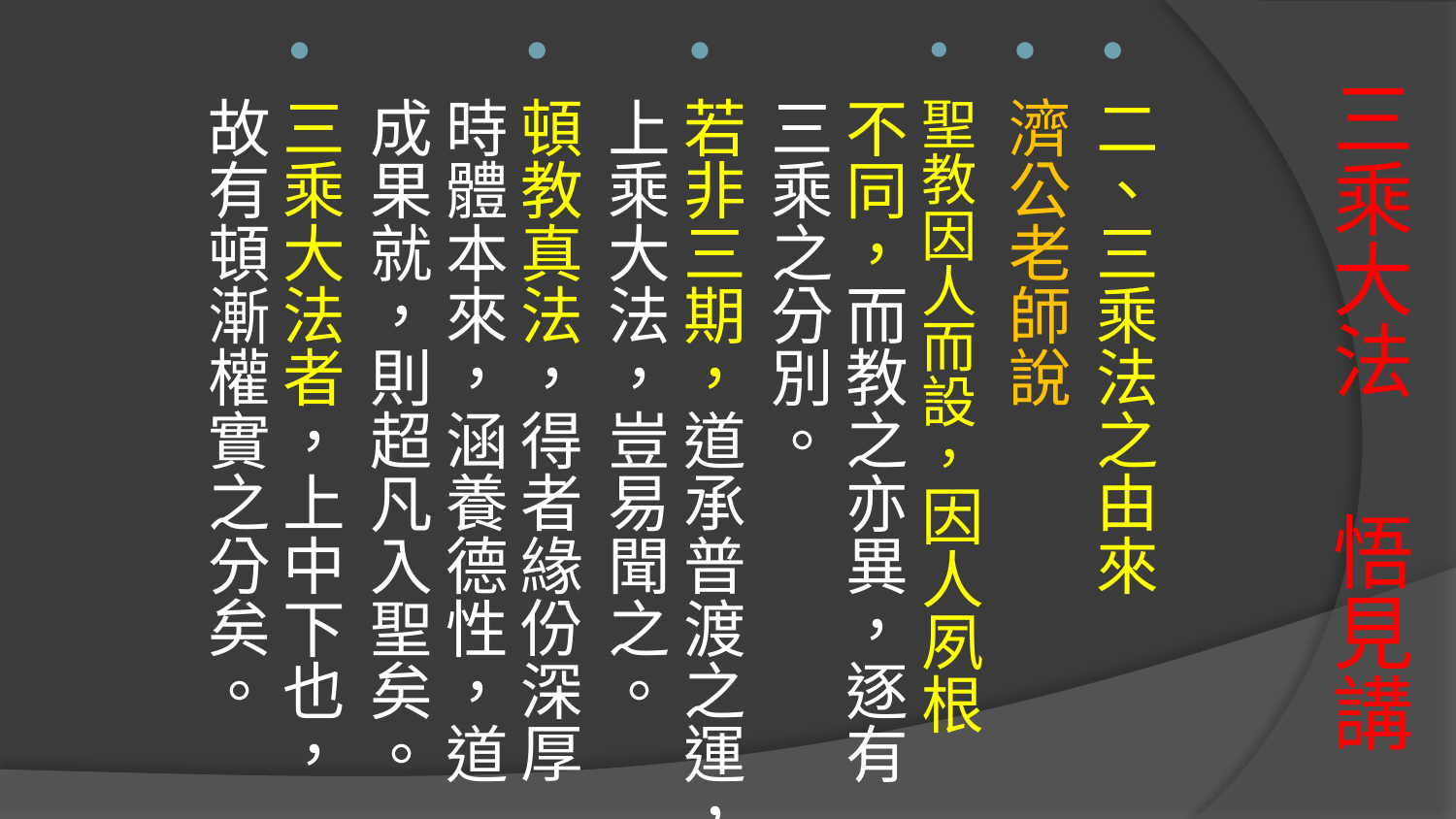

二、三乘法之由來
濟公老師說
聖教因人而設，因人夙根不同，而教之亦異，逐有三乘之分別。
若非三期，道承普渡之運，上乘大法，豈易聞之。
頓教真法，得者緣份深厚時體本來，涵養德性，道成果就，則超凡入聖矣。
三乘大法者，上中下也，故有頓漸權實之分矣。

# 三乘大法      悟見講